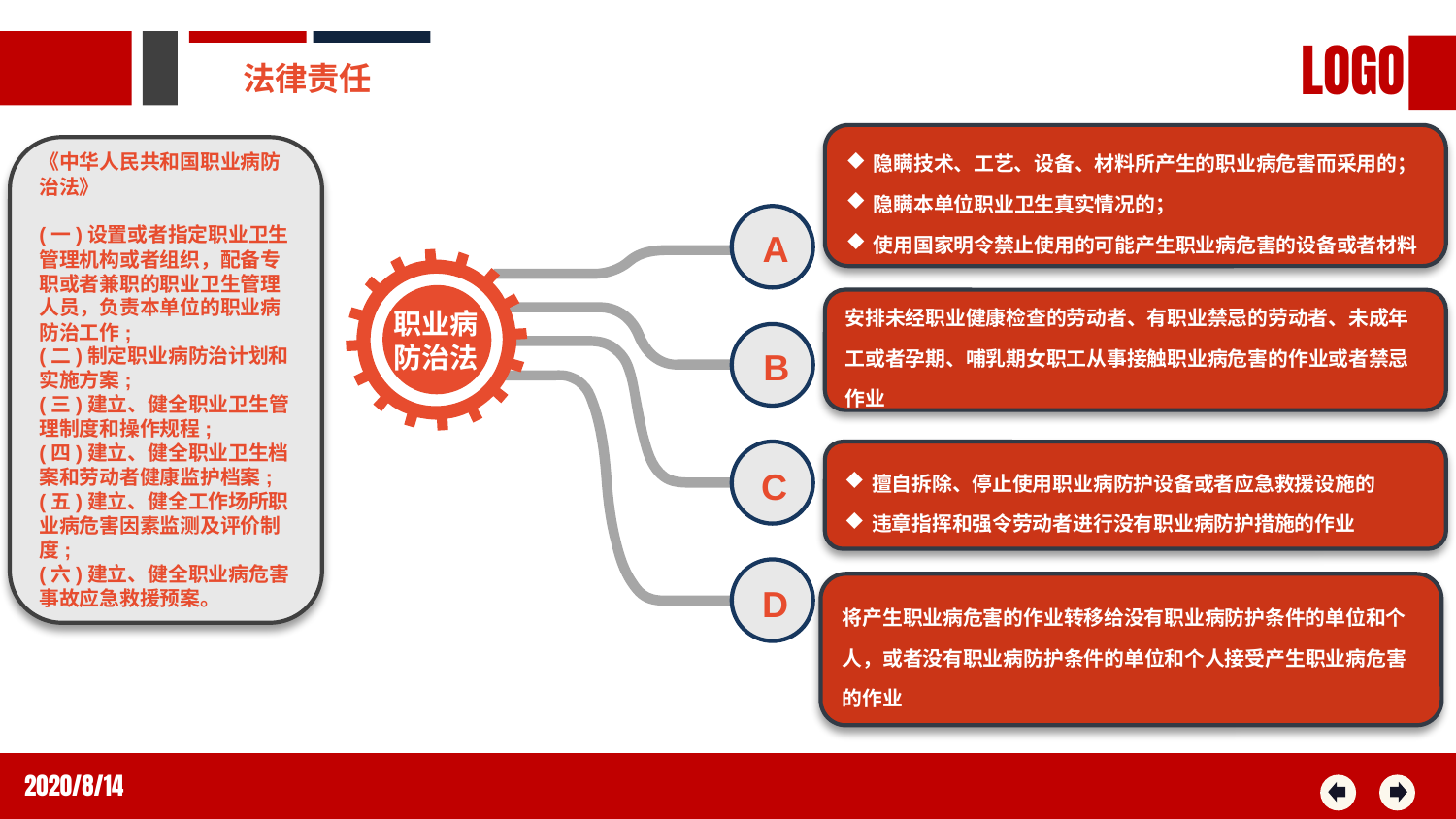

法律责任
隐瞒技术、工艺、设备、材料所产生的职业病危害而采用的；
隐瞒本单位职业卫生真实情况的；
使用国家明令禁止使用的可能产生职业病危害的设备或者材料
《中华人民共和国职业病防治法》

(一)设置或者指定职业卫生管理机构或者组织，配备专职或者兼职的职业卫生管理人员，负责本单位的职业病防治工作;
(二)制定职业病防治计划和实施方案;
(三)建立、健全职业卫生管理制度和操作规程;
(四)建立、健全职业卫生档案和劳动者健康监护档案;
(五)建立、健全工作场所职业病危害因素监测及评价制度;
(六)建立、健全职业病危害事故应急救援预案。

A
职业病防治法
B
C
D
安排未经职业健康检查的劳动者、有职业禁忌的劳动者、未成年工或者孕期、哺乳期女职工从事接触职业病危害的作业或者禁忌作业
擅自拆除、停止使用职业病防护设备或者应急救援设施的
违章指挥和强令劳动者进行没有职业病防护措施的作业
将产生职业病危害的作业转移给没有职业病防护条件的单位和个人，或者没有职业病防护条件的单位和个人接受产生职业病危害的作业
2020/8/14